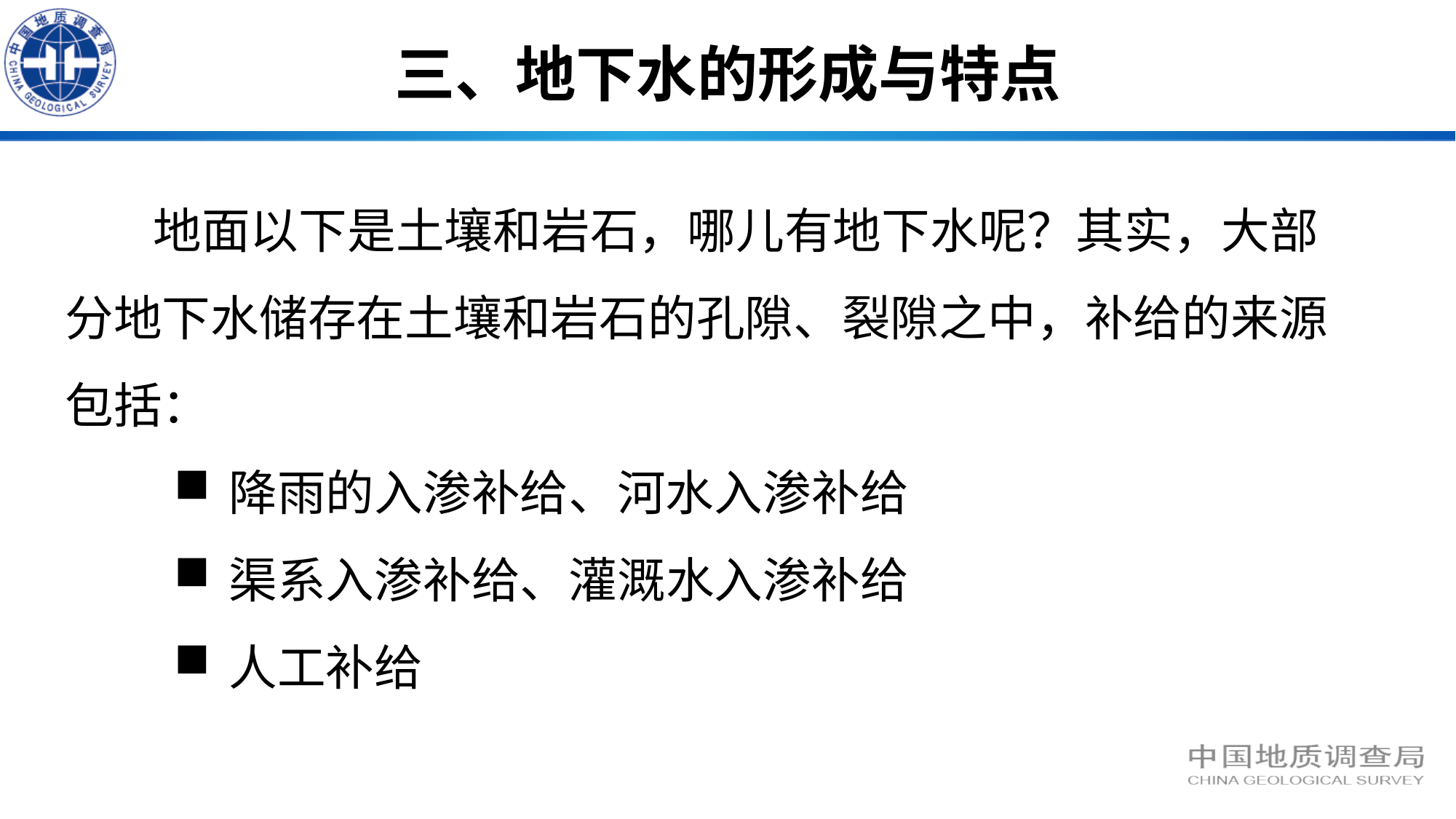

三、地下水的形成与特点
  地面以下是土壤和岩石，哪儿有地下水呢？其实，大部分地下水储存在土壤和岩石的孔隙、裂隙之中，补给的来源包括：
降雨的入渗补给、河水入渗补给
渠系入渗补给、灌溉水入渗补给
人工补给